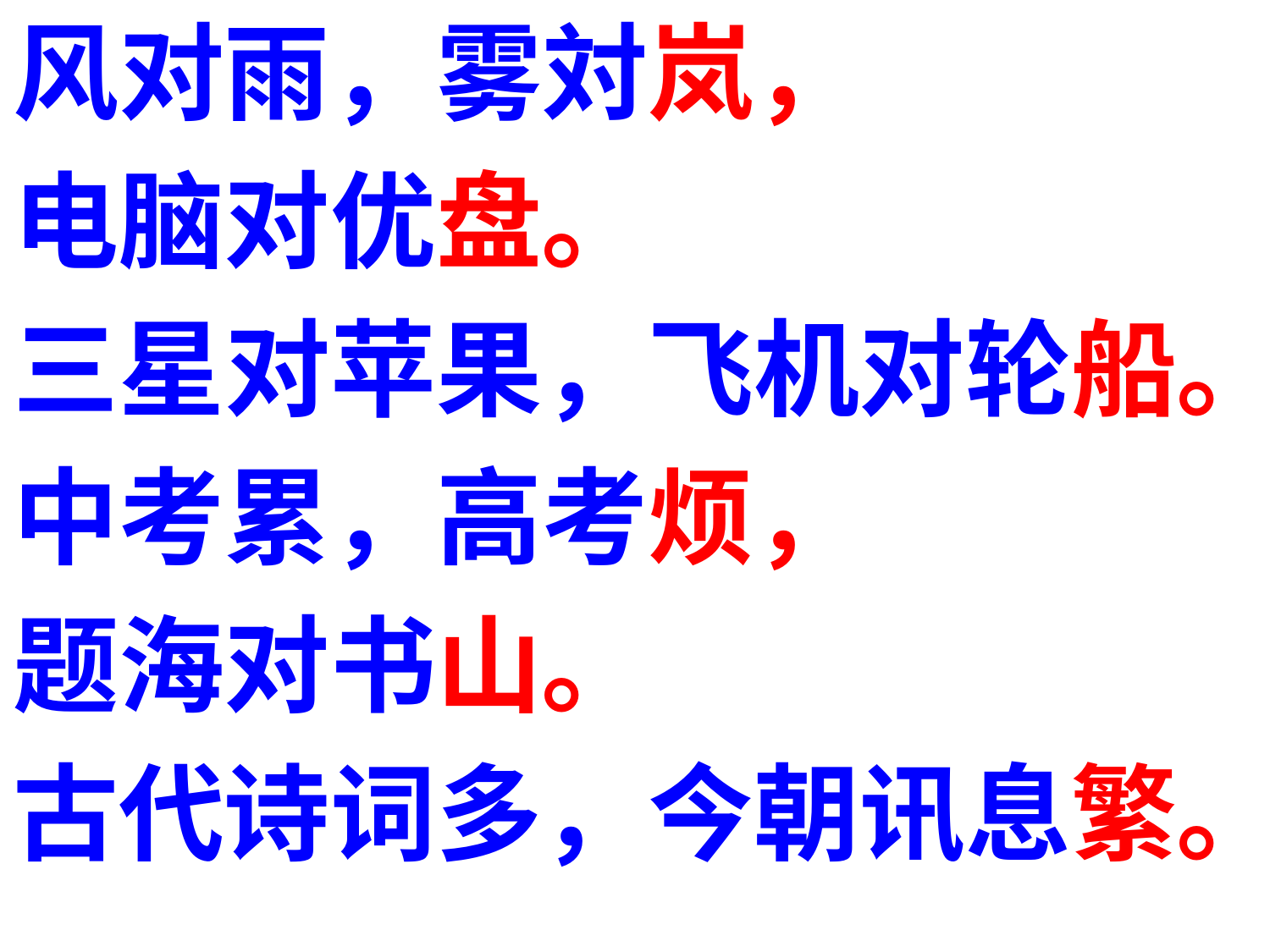

风对雨，雾対岚，
电脑对优盘。
三星对苹果，飞机对轮船。
中考累，高考烦，
题海对书山。
古代诗词多，今朝讯息繁。